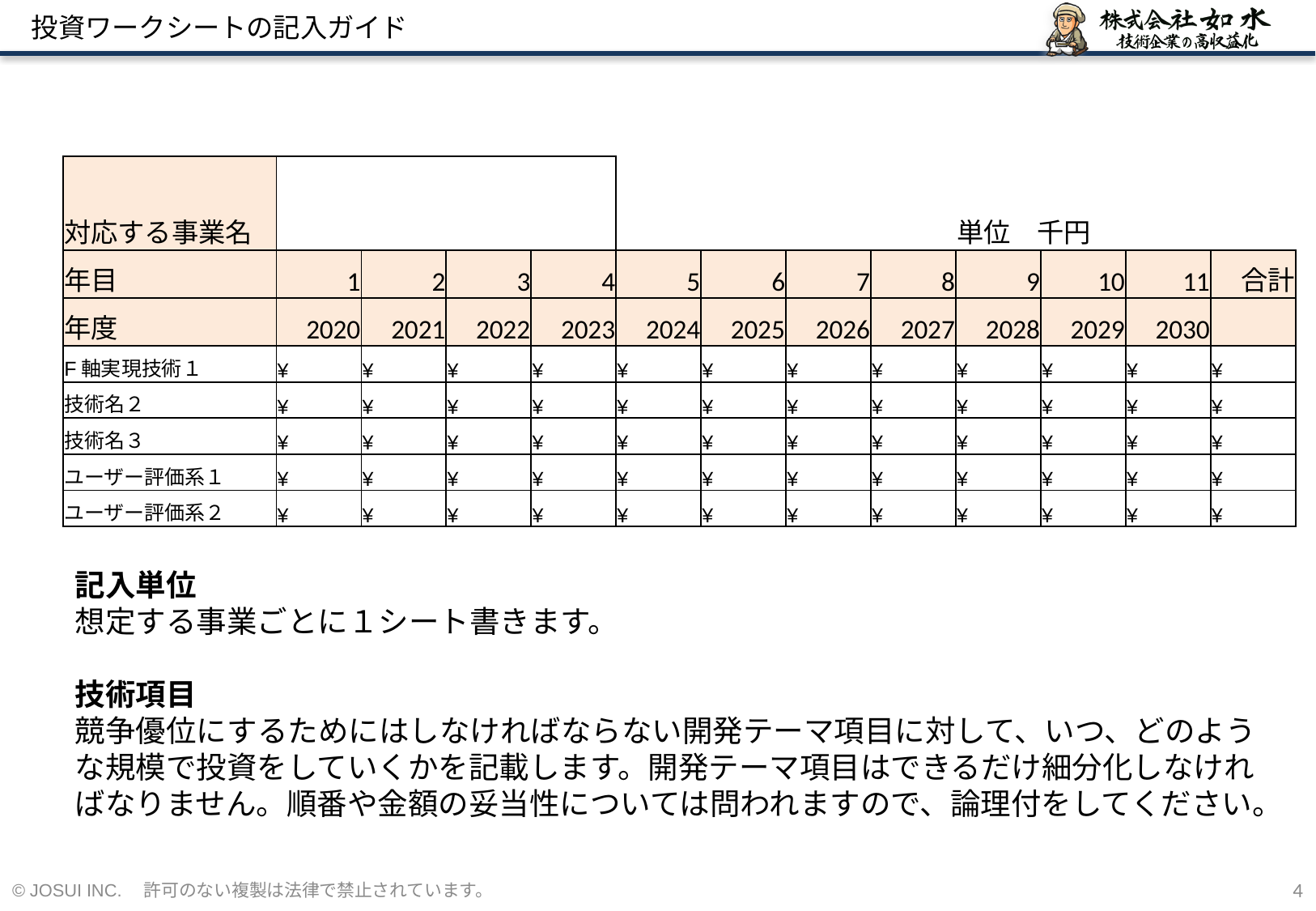

# 投資ワークシートの記入ガイド
| 対応する事業名 |  |  |  |  |  |  |  |  | 単位　千円 |  |  |  |
| --- | --- | --- | --- | --- | --- | --- | --- | --- | --- | --- | --- | --- |
| 年目 | 1 | 2 | 3 | 4 | 5 | 6 | 7 | 8 | 9 | 10 | 11 | 合計 |
| 年度 | 2020 | 2021 | 2022 | 2023 | 2024 | 2025 | 2026 | 2027 | 2028 | 2029 | 2030 |  |
| F軸実現技術１ | ¥ | ¥ | ¥ | ¥ | ¥ | ¥ | ¥ | ¥ | ¥ | ¥ | ¥ | ¥ |
| 技術名２ | ¥ | ¥ | ¥ | ¥ | ¥ | ¥ | ¥ | ¥ | ¥ | ¥ | ¥ | ¥ |
| 技術名３ | ¥ | ¥ | ¥ | ¥ | ¥ | ¥ | ¥ | ¥ | ¥ | ¥ | ¥ | ¥ |
| ユーザー評価系１ | ¥ | ¥ | ¥ | ¥ | ¥ | ¥ | ¥ | ¥ | ¥ | ¥ | ¥ | ¥ |
| ユーザー評価系２ | ¥ | ¥ | ¥ | ¥ | ¥ | ¥ | ¥ | ¥ | ¥ | ¥ | ¥ | ¥ |
記入単位
想定する事業ごとに１シート書きます。

技術項目
競争優位にするためにはしなければならない開発テーマ項目に対して、いつ、どのような規模で投資をしていくかを記載します。開発テーマ項目はできるだけ細分化しなければなりません。順番や金額の妥当性については問われますので、論理付をしてください。
© JOSUI INC.　許可のない複製は法律で禁止されています。
4